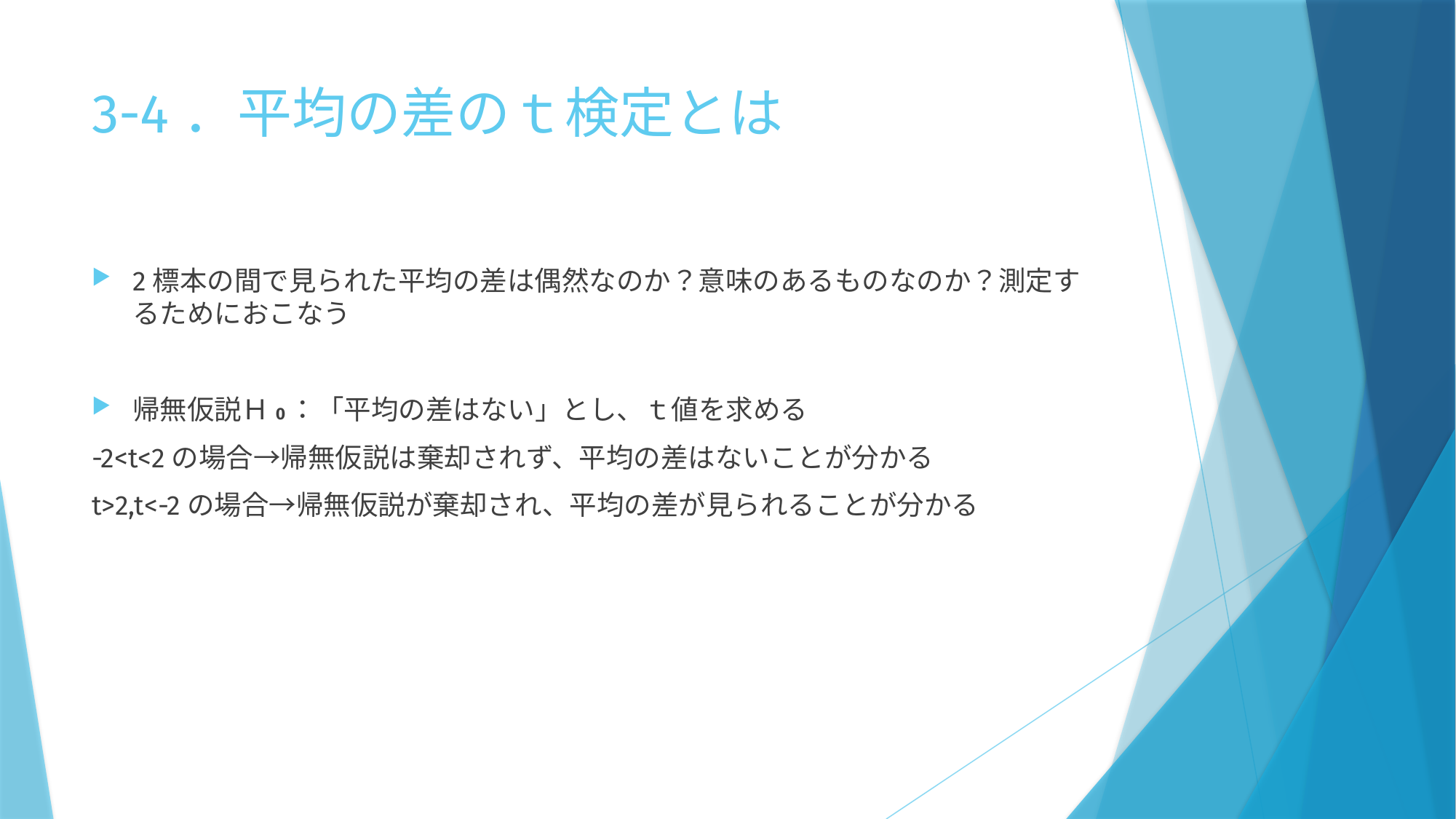

# 3-4．平均の差のｔ検定とは
2標本の間で見られた平均の差は偶然なのか？意味のあるものなのか？測定するためにおこなう

帰無仮説Ｈ0：「平均の差はない」とし、ｔ値を求める
-2<t<2の場合→帰無仮説は棄却されず、平均の差はないことが分かる
t>2,t<-2の場合→帰無仮説が棄却され、平均の差が見られることが分かる